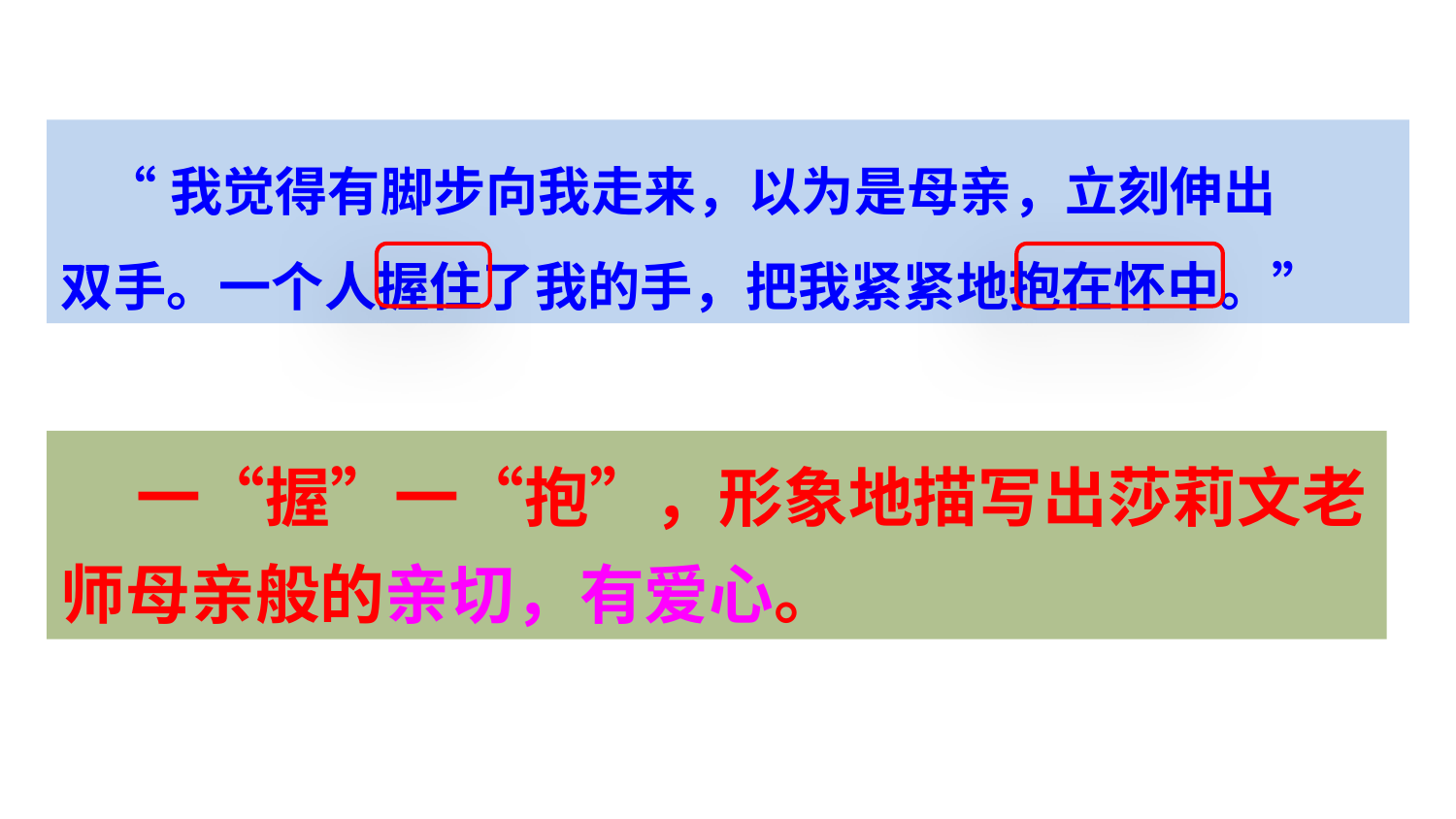

“我觉得有脚步向我走来，以为是母亲，立刻伸出
双手。一个人握住了我的手，把我紧紧地抱在怀中。”

    一“握”一“抱”，形象地描写出莎莉文老师母亲般的亲切，有爱心。